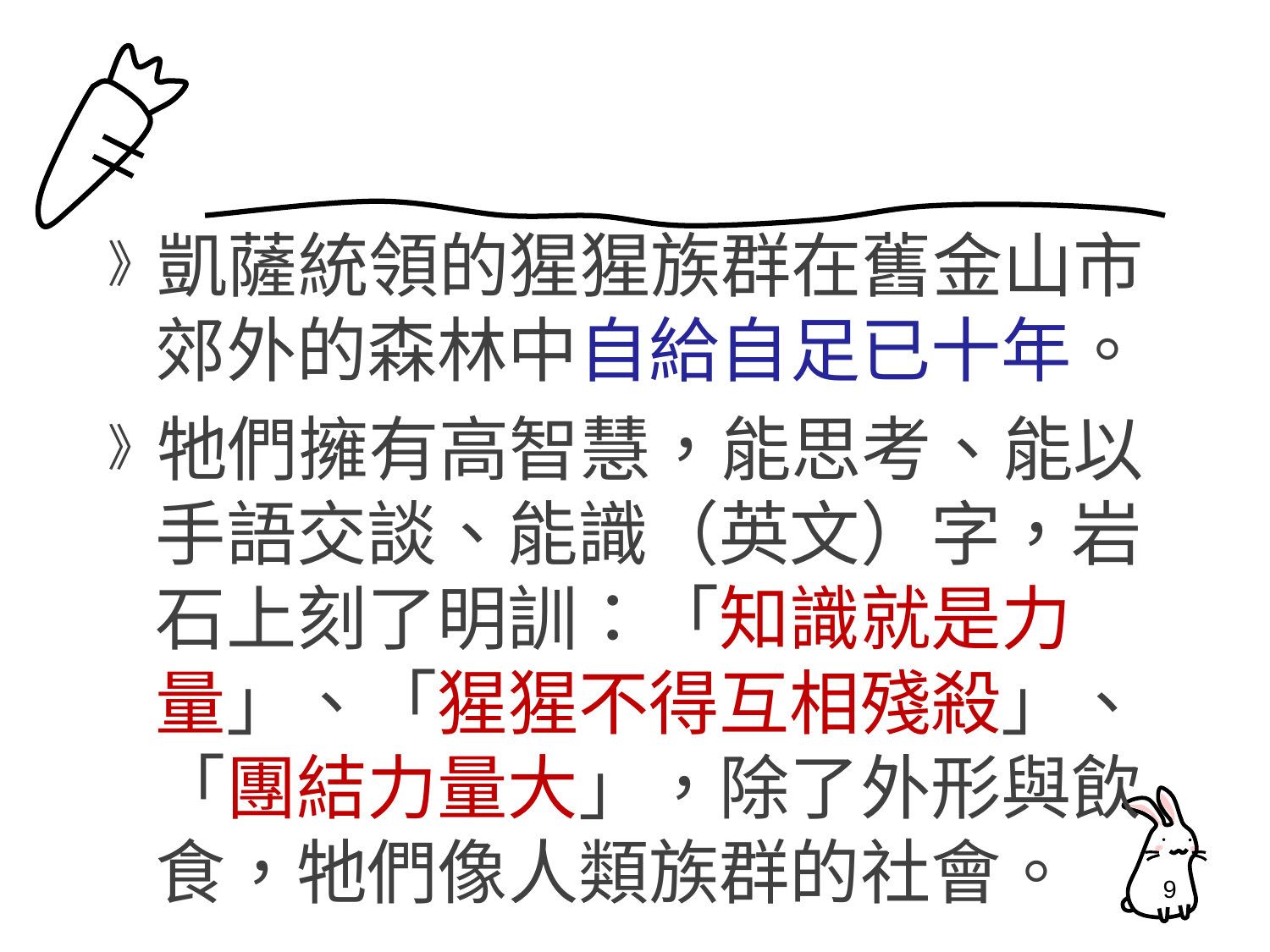

# 凱薩統領的猩猩族群在舊金山市郊外的森林中自給自足已十年。
牠們擁有高智慧，能思考、能以手語交談、能識（英文）字，岩石上刻了明訓：「知識就是力量」、「猩猩不得互相殘殺」、「團結力量大」，除了外形與飲食，牠們像人類族群的社會。
9